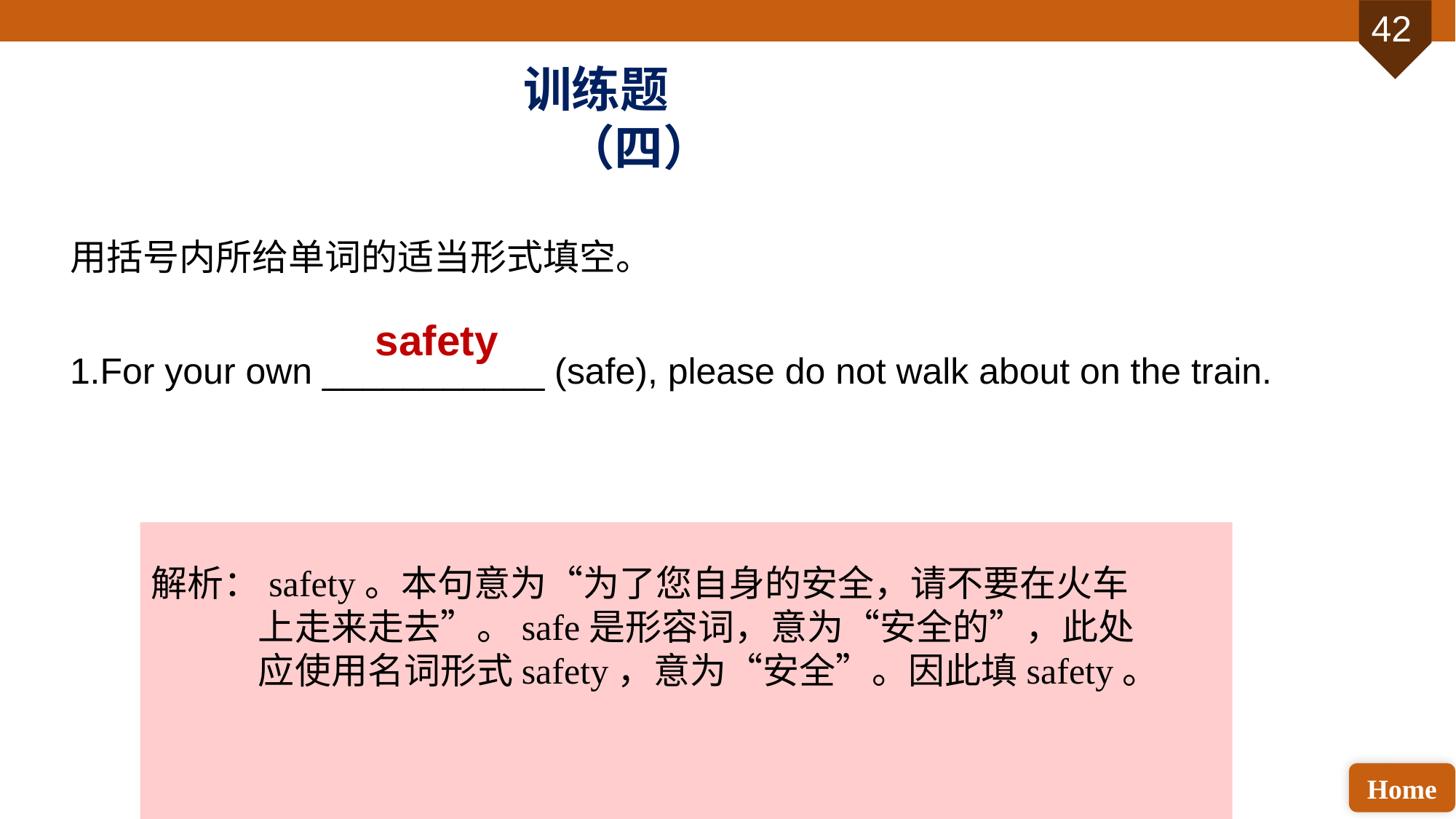

训练题（四）
用括号内所给单词的适当形式填空。

1.For your own ___________ (safe), please do not walk about on the train.
safety

解析：safety。本句意为“为了您自身的安全，请不要在火车上走来走去”。safe是形容词，意为“安全的”，此处应使用名词形式safety，意为“安全”。因此填safety。